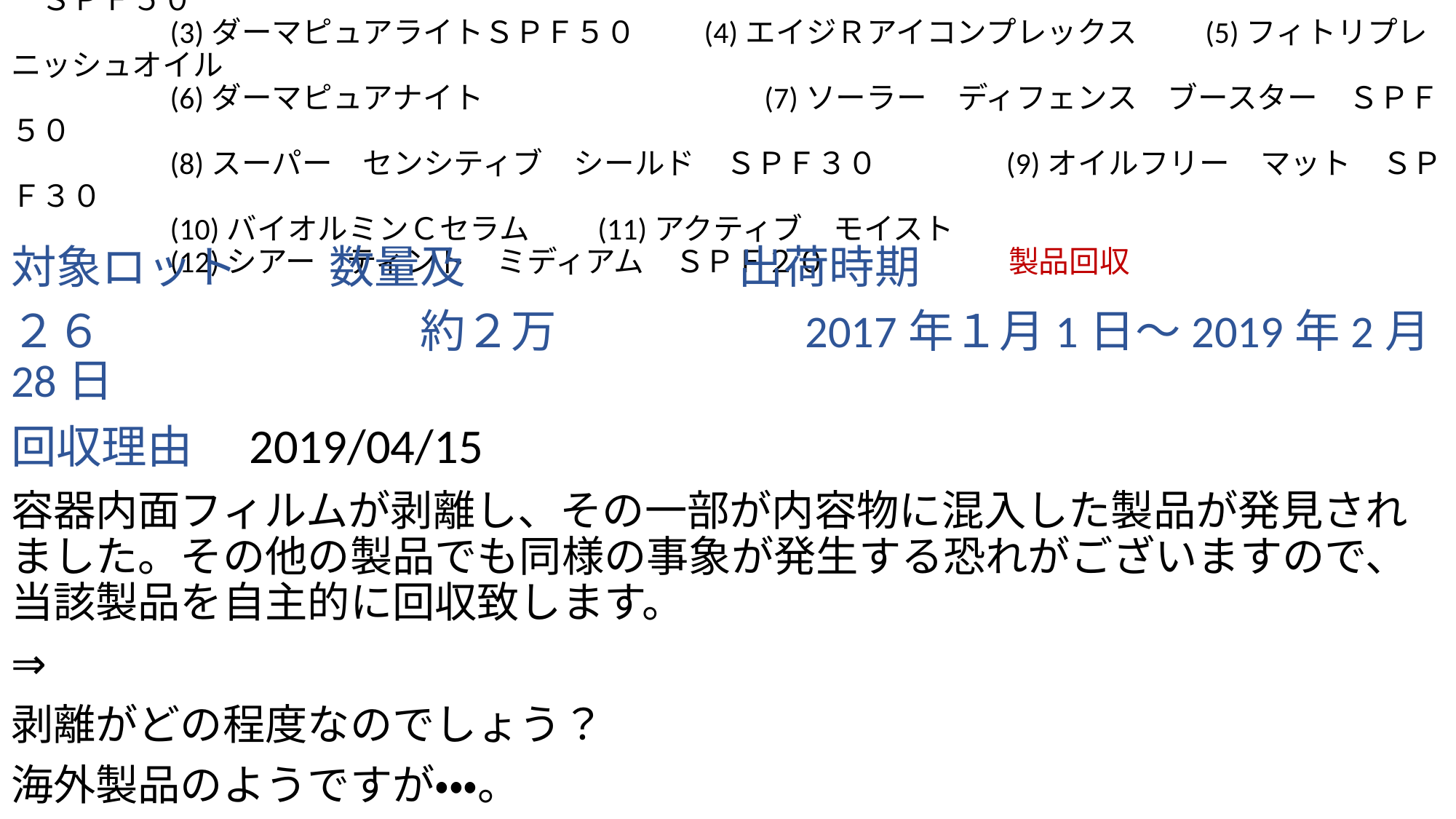

# 販売名： (1)ダイナミックスキンＲ　ＳＰＦ５０　　　　　　　　　(2)プロテクション５０　スポーツ　ＳＰＦ５０ 　　　　　(3)ダーマピュアライトＳＰＦ５０　　(4)エイジＲアイコンプレックス　　(5)フィトリプレニッシュオイル　　　　　　　　　　　　　　　 　　　　　(6)ダーマピュアナイト　　　　　　　　　(7)ソーラー　ディフェンス　ブースター　ＳＰＦ５０ 　　　　　(8)スーパー　センシティブ　シールド　ＳＰＦ３０　　　　(9)オイルフリー　マット　ＳＰＦ３０　　　　　　　　　　　 　　　　　(10)バイオルミンＣセラム　　(11)アクティブ　モイスト　 　　　　　(12)シアー　ティント　ミディアム　ＳＰＦ２０　　　　　　製品回収
対象ロット　　数量及　　　　　　出荷時期
２６　　　　　　　約２万　　　　　 2017年１月1日～2019年2月28日
回収理由　2019/04/15
容器内面フィルムが剥離し、その一部が内容物に混入した製品が発見されました。その他の製品でも同様の事象が発生する恐れがございますので、当該製品を自主的に回収致します。
⇒
剥離がどの程度なのでしょう？
海外製品のようですが・・・。